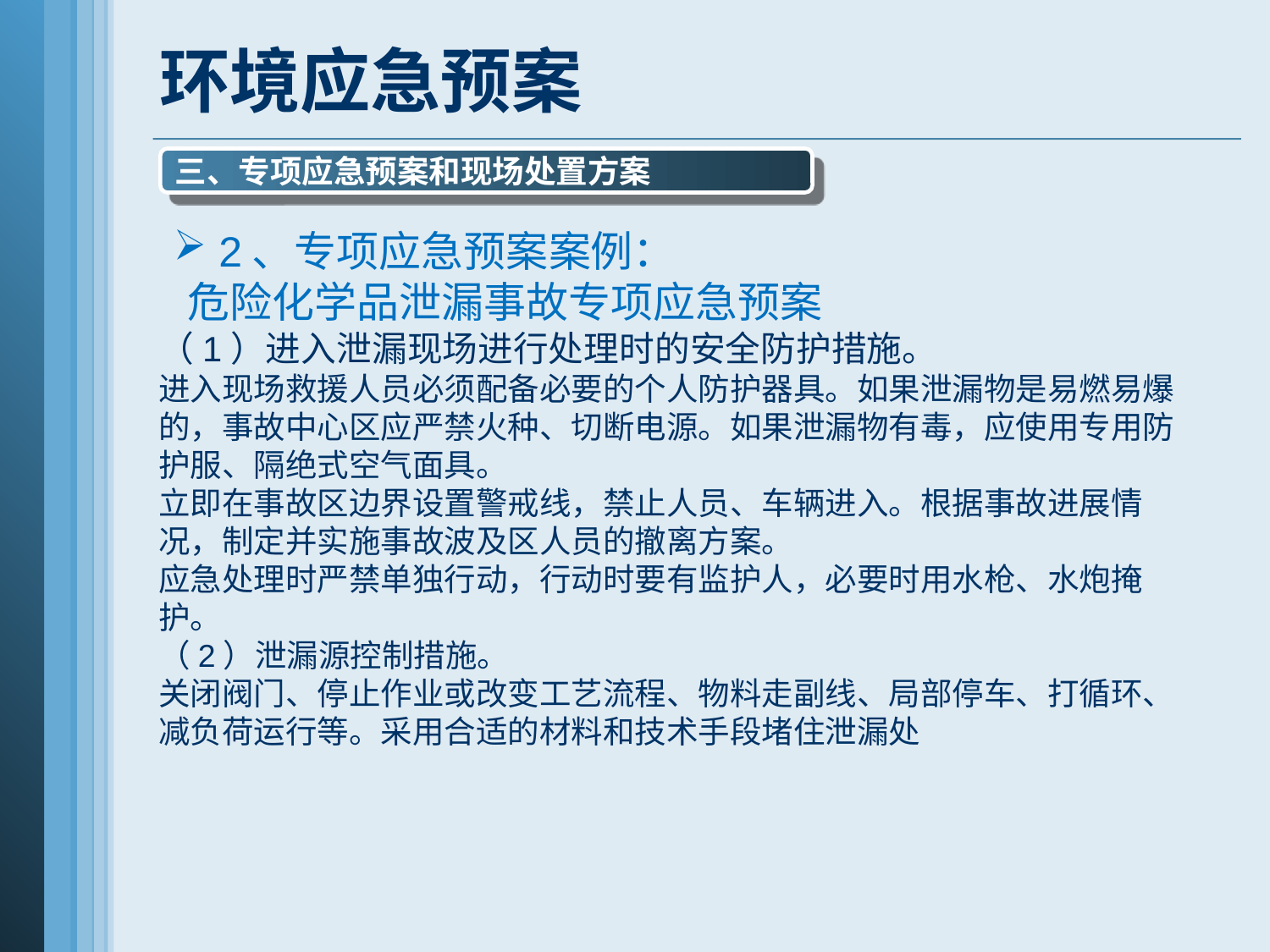

环境应急预案
三、专项应急预案和现场处置方案
2、专项应急预案案例：
  危险化学品泄漏事故专项应急预案
（1）进入泄漏现场进行处理时的安全防护措施。
进入现场救援人员必须配备必要的个人防护器具。如果泄漏物是易燃易爆的，事故中心区应严禁火种、切断电源。如果泄漏物有毒，应使用专用防护服、隔绝式空气面具。
立即在事故区边界设置警戒线，禁止人员、车辆进入。根据事故进展情况，制定并实施事故波及区人员的撤离方案。
应急处理时严禁单独行动，行动时要有监护人，必要时用水枪、水炮掩护。
（2）泄漏源控制措施。
关闭阀门、停止作业或改变工艺流程、物料走副线、局部停车、打循环、减负荷运行等。采用合适的材料和技术手段堵住泄漏处